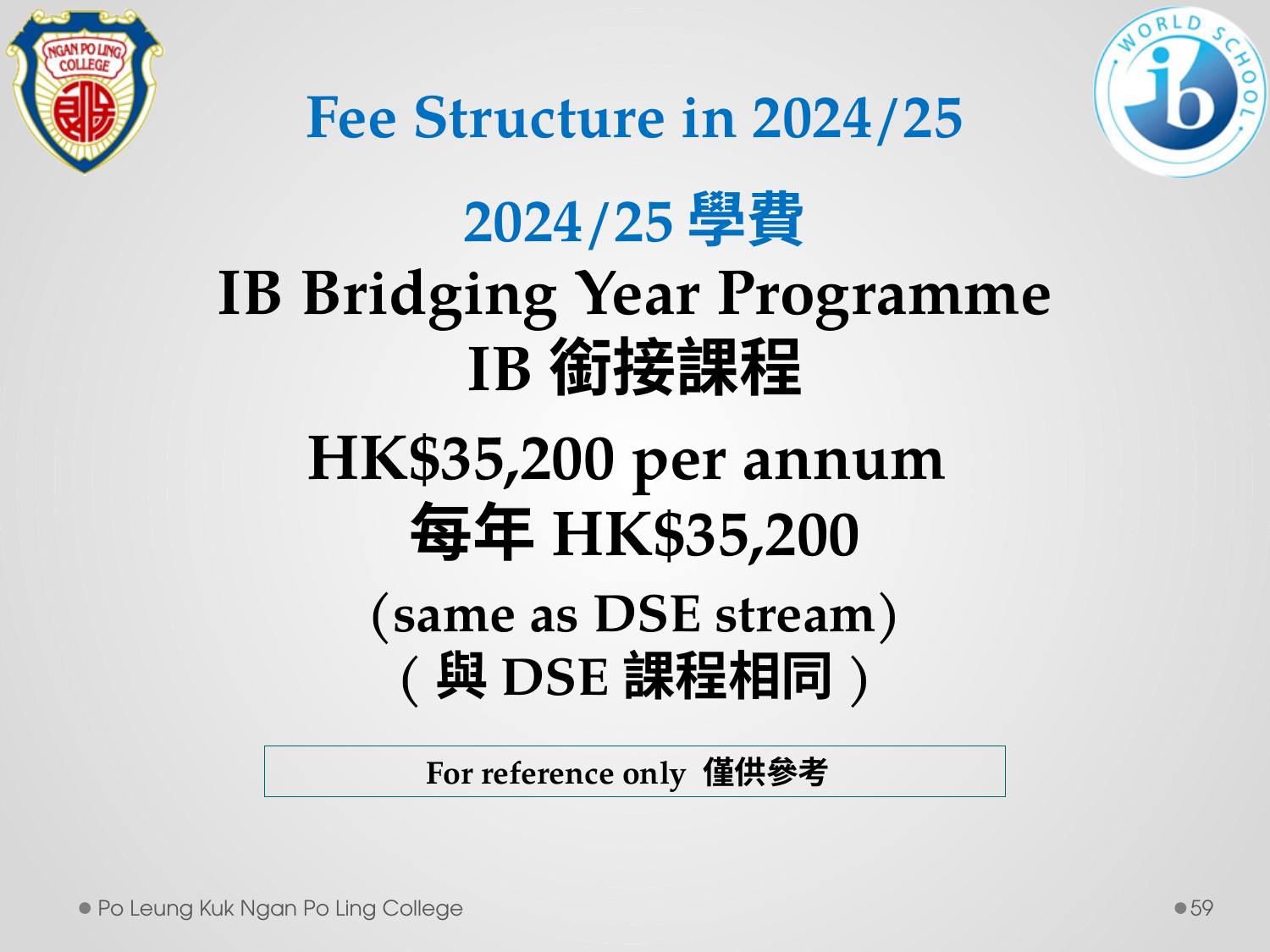

# Fee Structure in 2024/25 2024/25學費
IB Bridging Year Programme
IB銜接課程
HK$35,200 per annum
每年HK$35,200
(same as DSE stream)
(與DSE課程相同)

For reference only 僅供參考
Po Leung Kuk Ngan Po Ling College
59